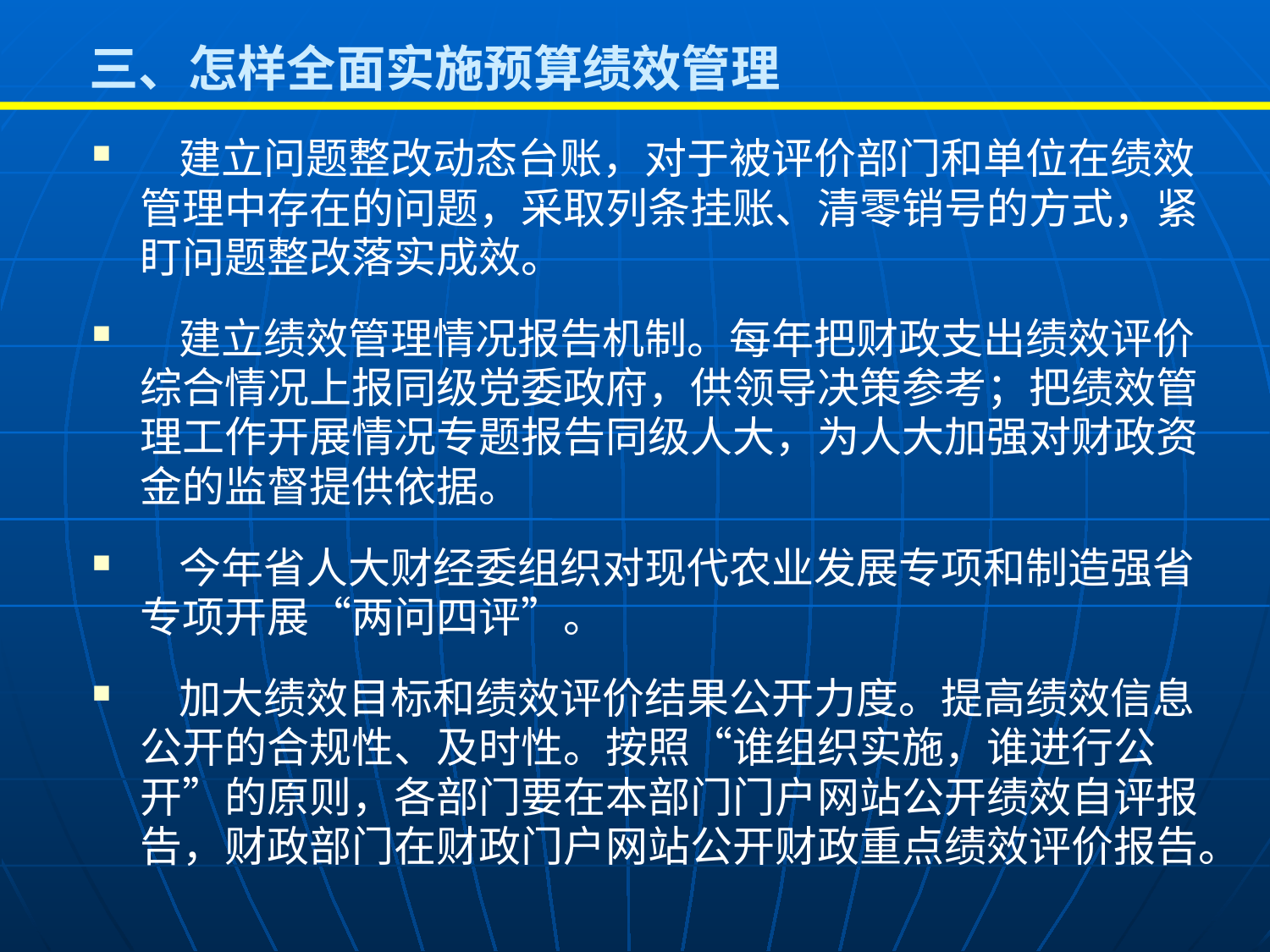

三、怎样全面实施预算绩效管理

   建立问题整改动态台账，对于被评价部门和单位在绩效管理中存在的问题，采取列条挂账、清零销号的方式，紧盯问题整改落实成效。
   建立绩效管理情况报告机制。每年把财政支出绩效评价综合情况上报同级党委政府，供领导决策参考；把绩效管理工作开展情况专题报告同级人大，为人大加强对财政资金的监督提供依据。
   今年省人大财经委组织对现代农业发展专项和制造强省专项开展“两问四评”。
   加大绩效目标和绩效评价结果公开力度。提高绩效信息公开的合规性、及时性。按照“谁组织实施，谁进行公开”的原则，各部门要在本部门门户网站公开绩效自评报告，财政部门在财政门户网站公开财政重点绩效评价报告。